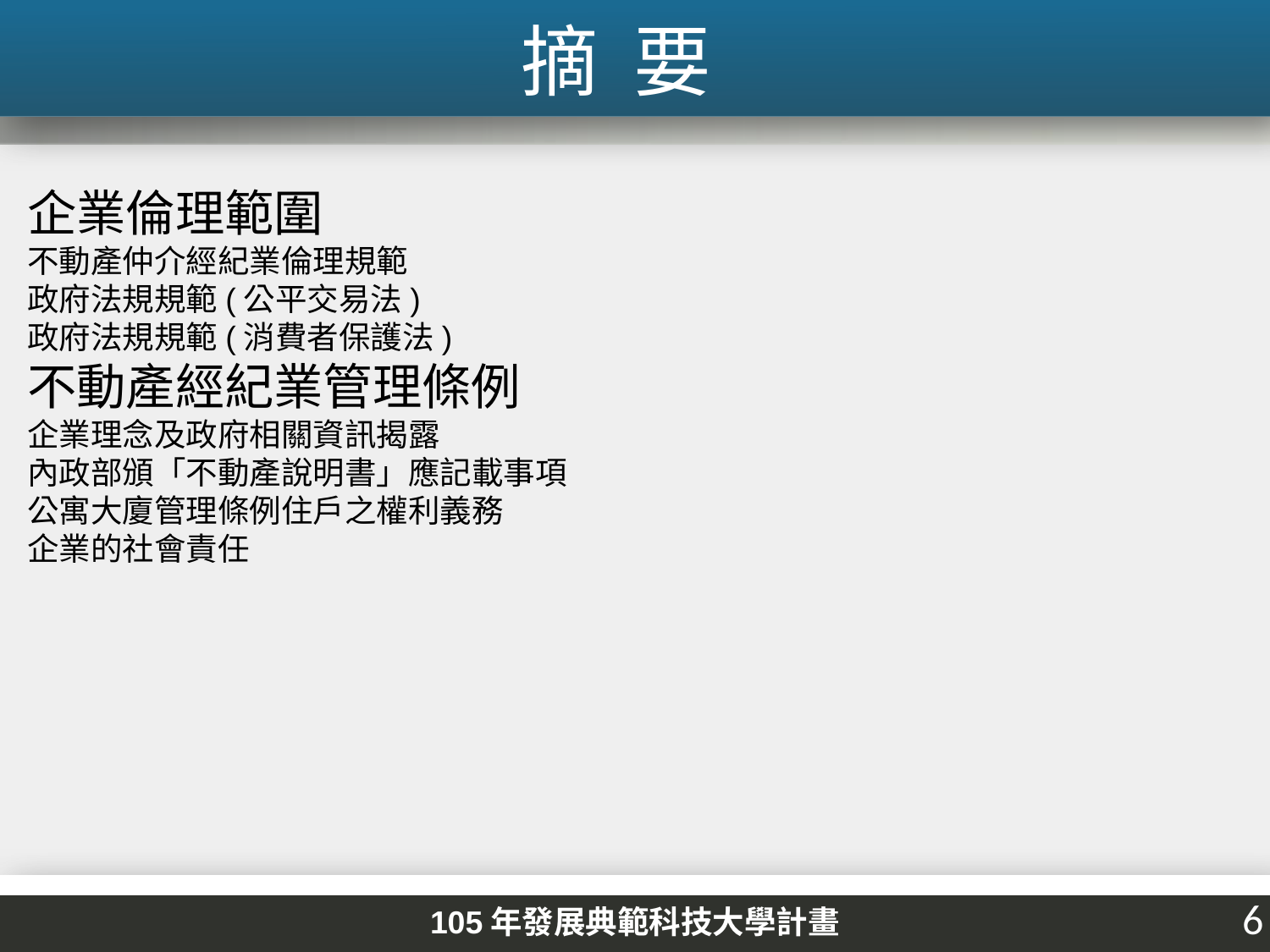

摘  要
企業倫理範圍
不動產仲介經紀業倫理規範
政府法規規範(公平交易法)
政府法規規範(消費者保護法)
不動產經紀業管理條例
企業理念及政府相關資訊揭露
內政部頒「不動產說明書」應記載事項
公寓大廈管理條例住戶之權利義務
企業的社會責任